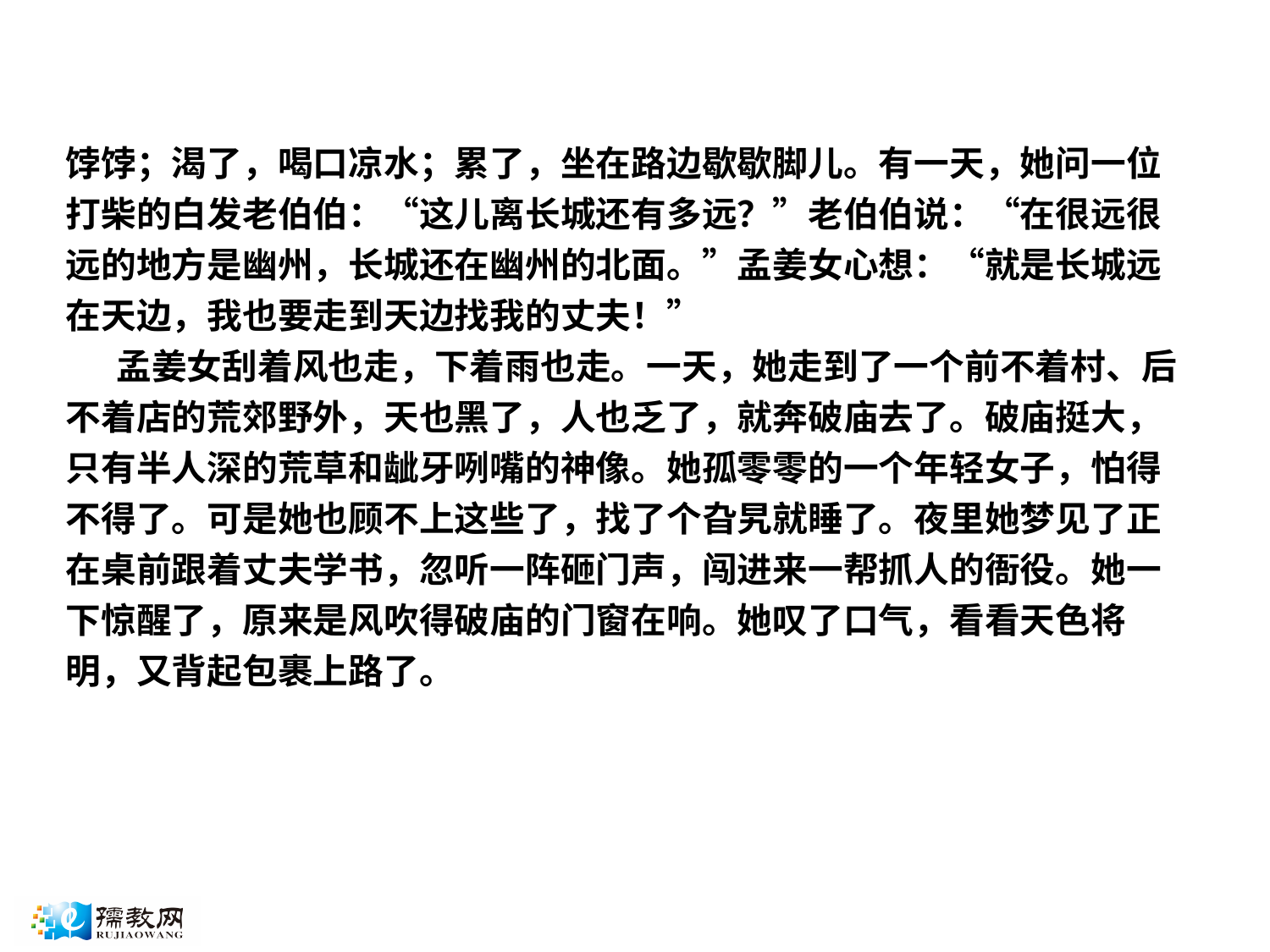

饽饽；渴了，喝口凉水；累了，坐在路边歇歇脚儿。有一天，她问一位打柴的白发老伯伯：“这儿离长城还有多远？”老伯伯说：“在很远很远的地方是幽州，长城还在幽州的北面。”孟姜女心想：“就是长城远在天边，我也要走到天边找我的丈夫！”
孟姜女刮着风也走，下着雨也走。一天，她走到了一个前不着村、后不着店的荒郊野外，天也黑了，人也乏了，就奔破庙去了。破庙挺大，只有半人深的荒草和龇牙咧嘴的神像。她孤零零的一个年轻女子，怕得不得了。可是她也顾不上这些了，找了个旮旯就睡了。夜里她梦见了正在桌前跟着丈夫学书，忽听一阵砸门声，闯进来一帮抓人的衙役。她一下惊醒了，原来是风吹得破庙的门窗在响。她叹了口气，看看天色将明，又背起包裹上路了。